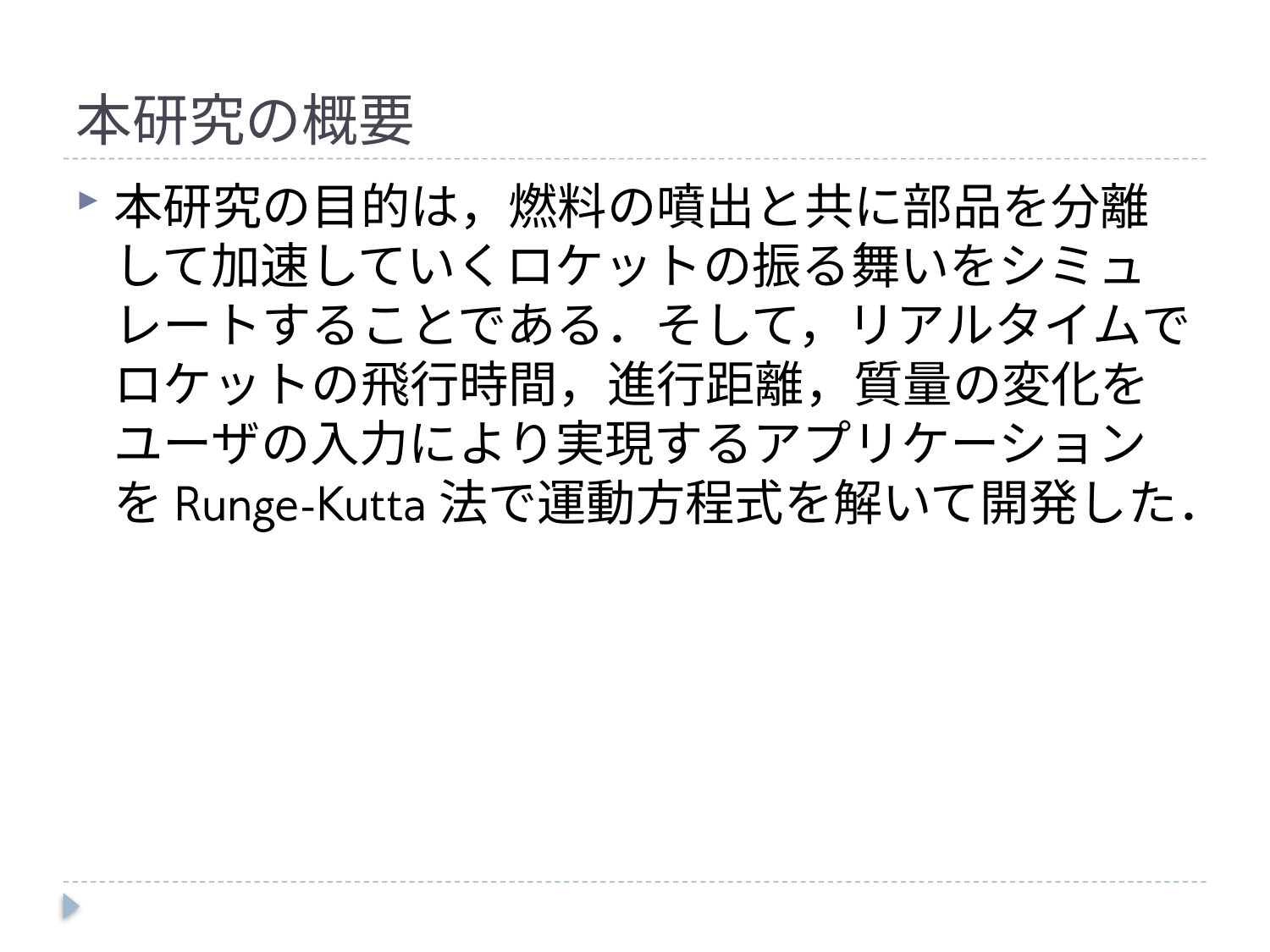

# 本研究の概要
本研究の目的は，燃料の噴出と共に部品を分離して加速していくロケットの振る舞いをシミュレートすることである．そして，リアルタイムでロケットの飛行時間，進行距離，質量の変化をユーザの入力により実現するアプリケーションをRunge-Kutta法で運動方程式を解いて開発した．